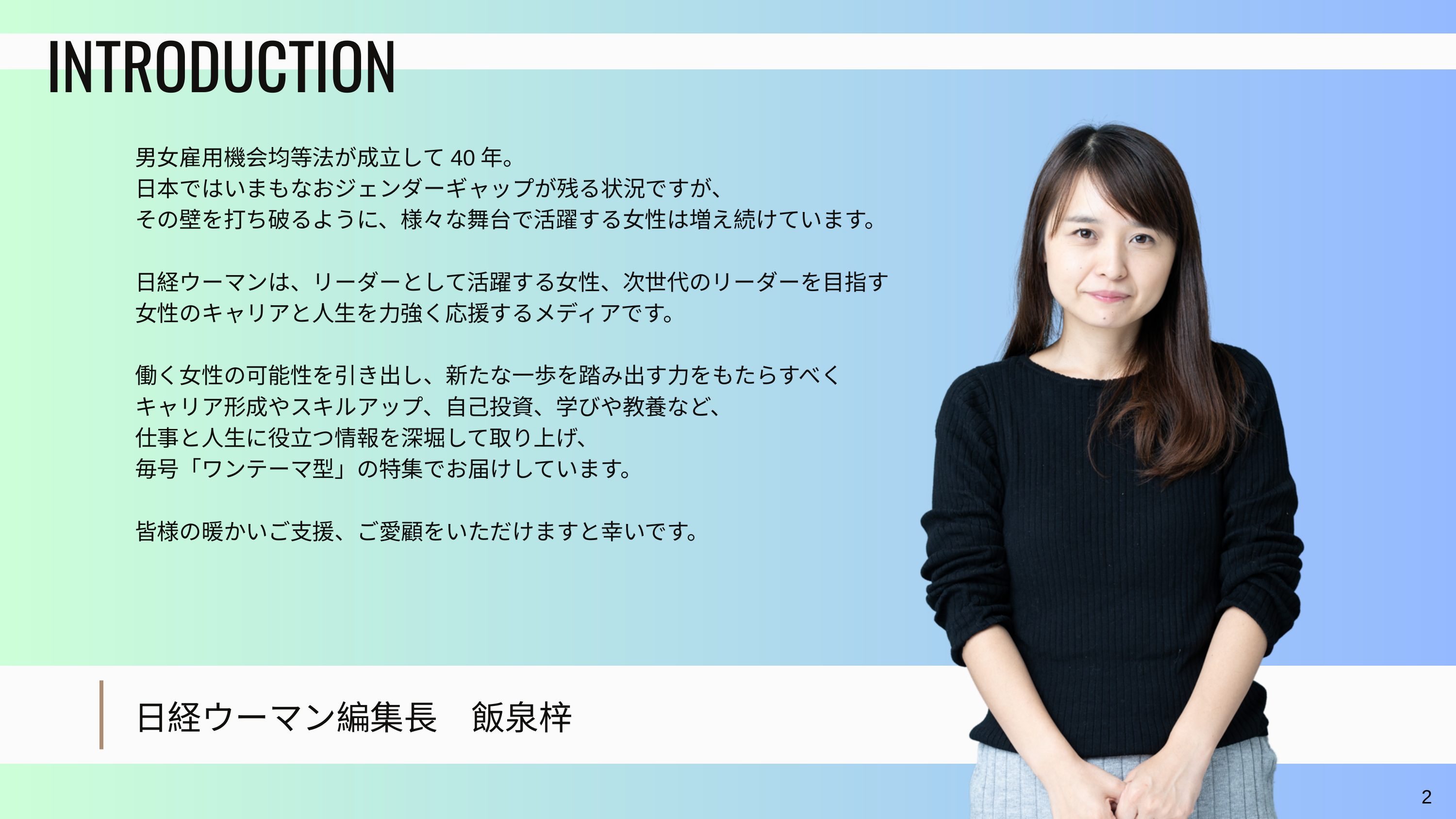

INTRODUCTION

男女雇用機会均等法が成立して40年。
日本ではいまもなおジェンダーギャップが残る状況ですが、
その壁を打ち破るように、様々な舞台で活躍する女性は増え続けています。

日経ウーマンは、リーダーとして活躍する女性、次世代のリーダーを目指す
女性のキャリアと人生を力強く応援するメディアです。

働く女性の可能性を引き出し、新たな一歩を踏み出す力をもたらすべく
キャリア形成やスキルアップ、自己投資、学びや教養など、
仕事と人生に役立つ情報を深堀して取り上げ、
毎号「ワンテーマ型」の特集でお届けしています。

皆様の暖かいご支援、ご愛顧をいただけますと幸いです。

日経ウーマン編集長　飯泉梓
2